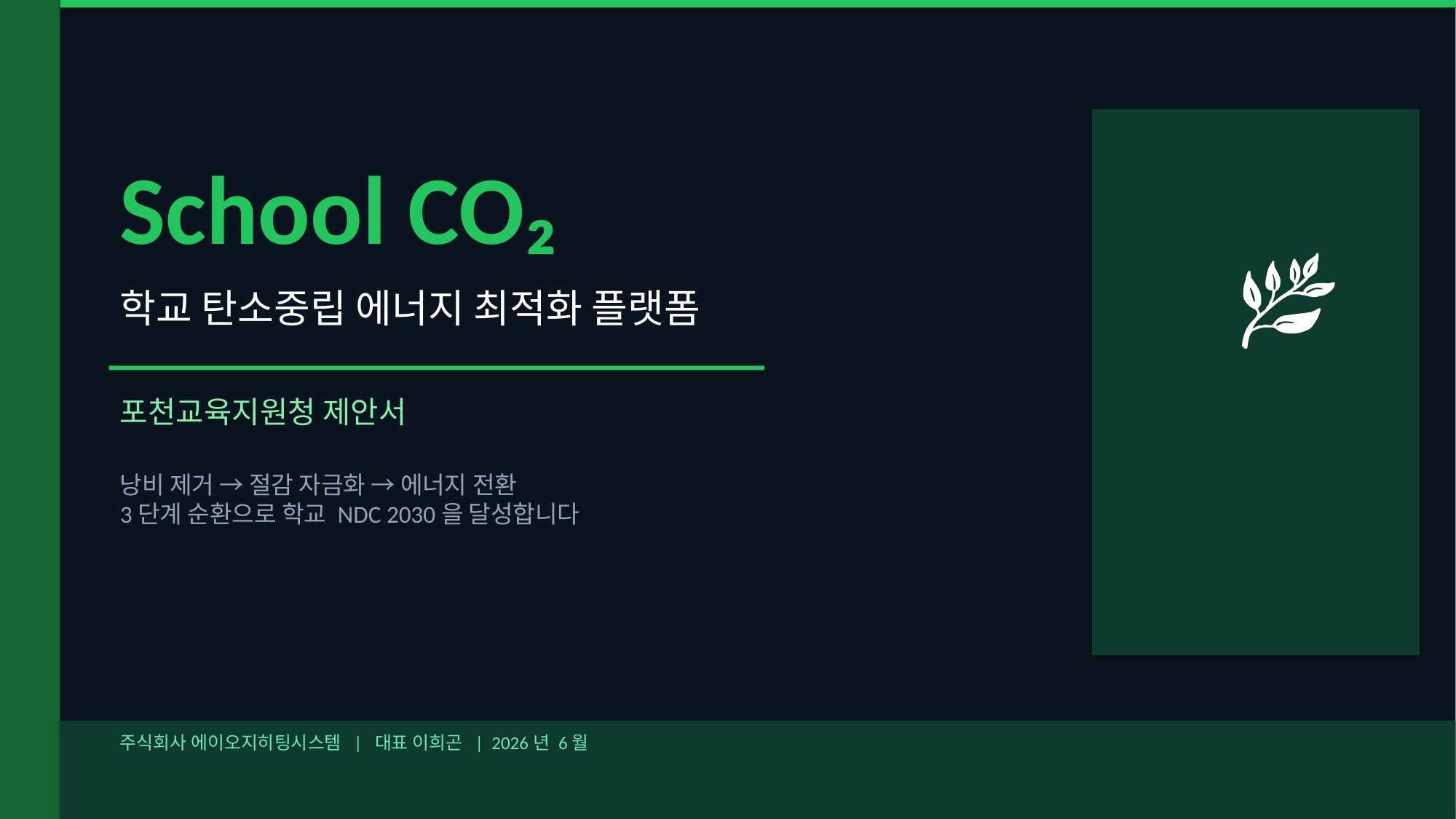

School CO₂
🌿
학교 탄소중립 에너지 최적화 플랫폼

포천교육지원청 제안서
낭비 제거 → 절감 자금화 → 에너지 전환
3단계 순환으로 학교 NDC 2030을 달성합니다

주식회사 에이오지히팅시스템  |  대표 이희곤  |  2026년 6월